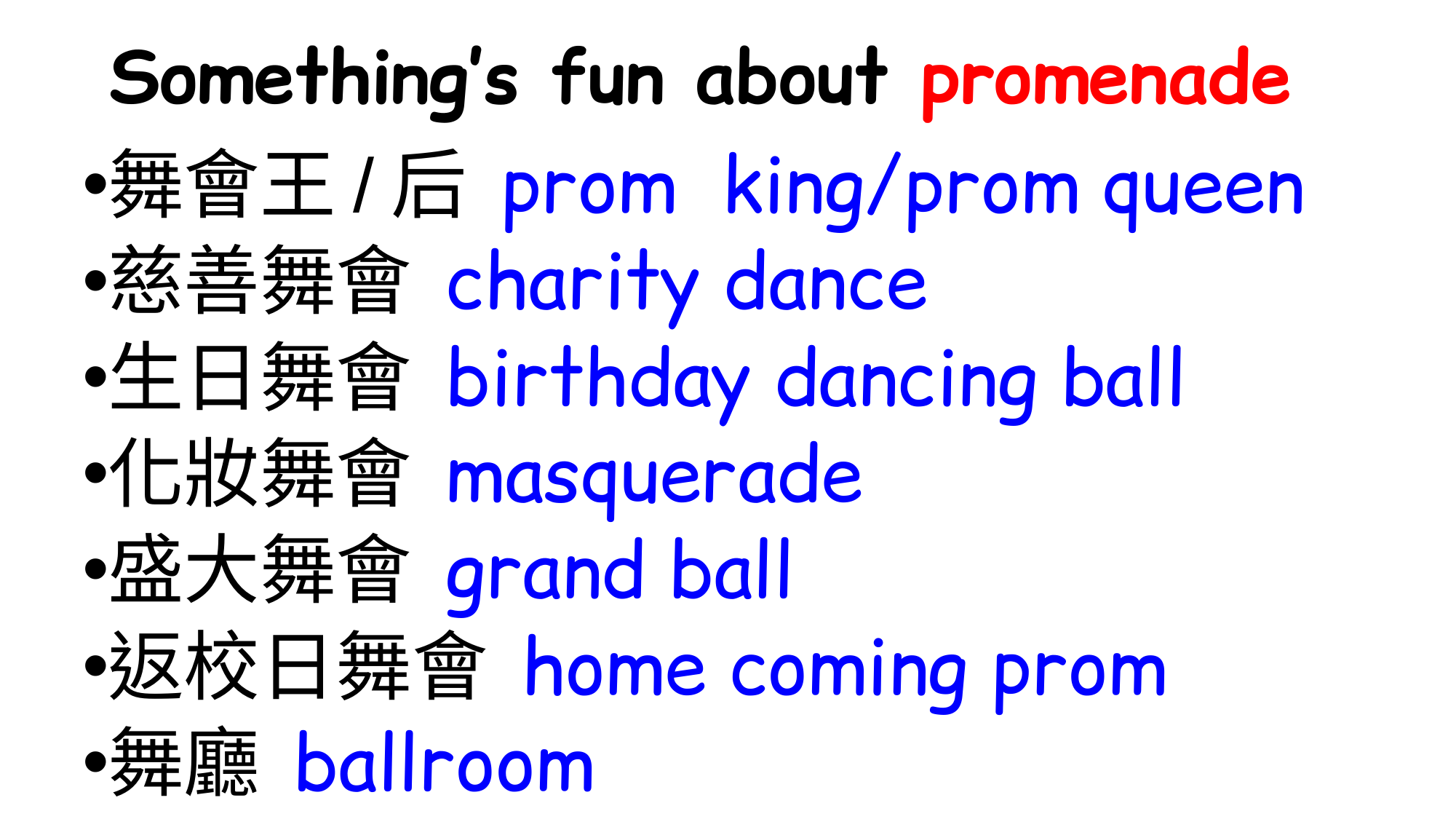

# Something’s fun about promenade
舞會王/后 prom  king/prom queen
慈善舞會 charity dance
生日舞會 birthday dancing ball
化妝舞會 masquerade
盛大舞會 grand ball
返校日舞會 home coming prom
舞廳 ballroom